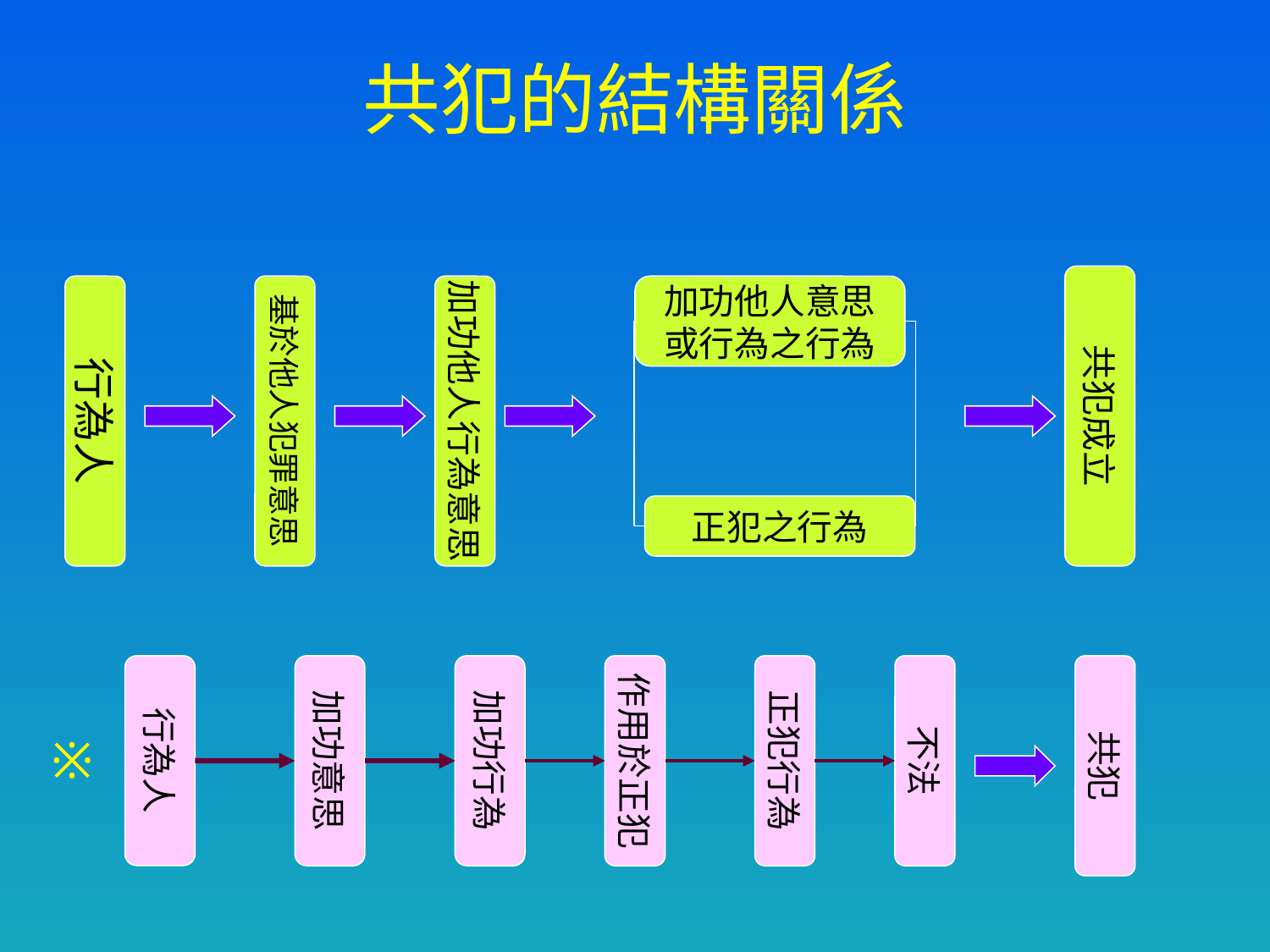

# 共犯的結構關係
共犯成立
行為人
基於他人犯罪意思
加功他人行為意思
加功他人意思
或行為之行為

正犯之行為
行為人
加功意思
加功行為
作用於正犯
正犯行為
不法
共犯
※